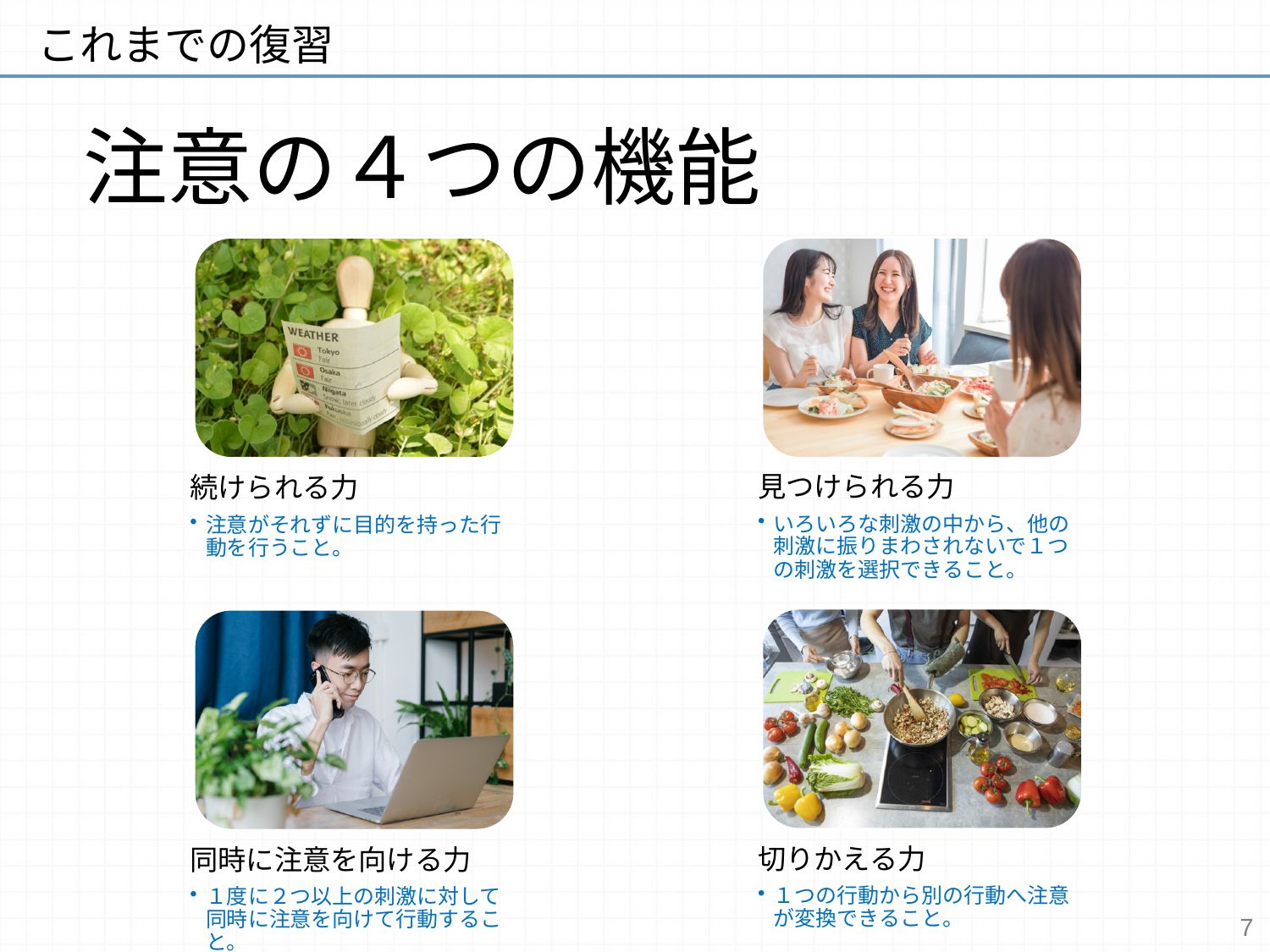

これまでの復習
注意の４つの機能

続けられる力
注意がそれずに目的を持った行動を行うこと。
見つけられる力
いろいろな刺激の中から、他の刺激に振りまわされないで１つの刺激を選択できること。
同時に注意を向ける力
１度に２つ以上の刺激に対して同時に注意を向けて行動すること。
切りかえる力
１つの行動から別の行動へ注意が変換できること。
7